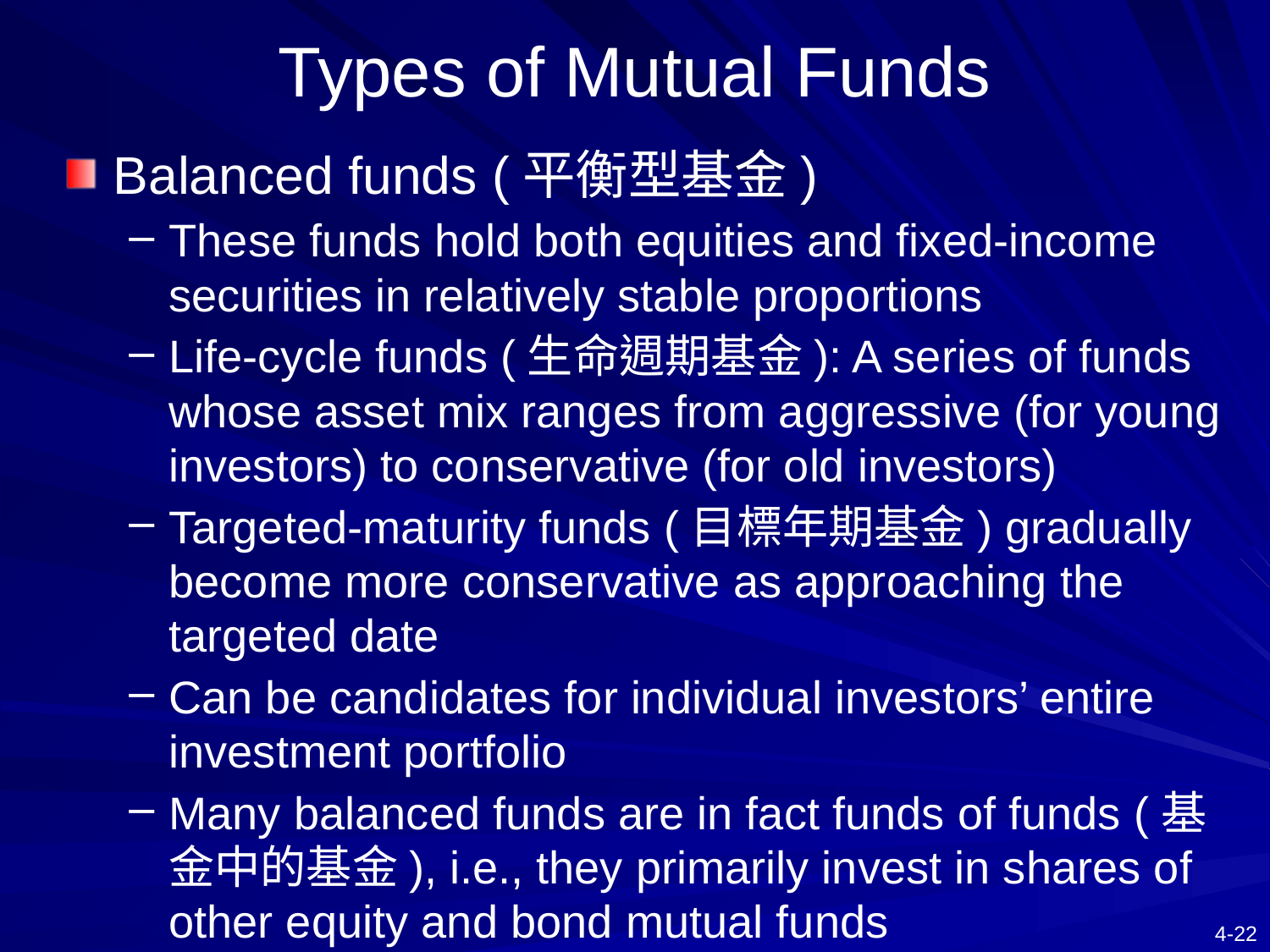

# Types of Mutual Funds
Balanced funds (平衡型基金)
These funds hold both equities and fixed-income securities in relatively stable proportions
Life-cycle funds (生命週期基金): A series of funds whose asset mix ranges from aggressive (for young investors) to conservative (for old investors)
Targeted-maturity funds (目標年期基金) gradually become more conservative as approaching the targeted date
Can be candidates for individual investors’ entire investment portfolio
Many balanced funds are in fact funds of funds (基金中的基金), i.e., they primarily invest in shares of other equity and bond mutual funds